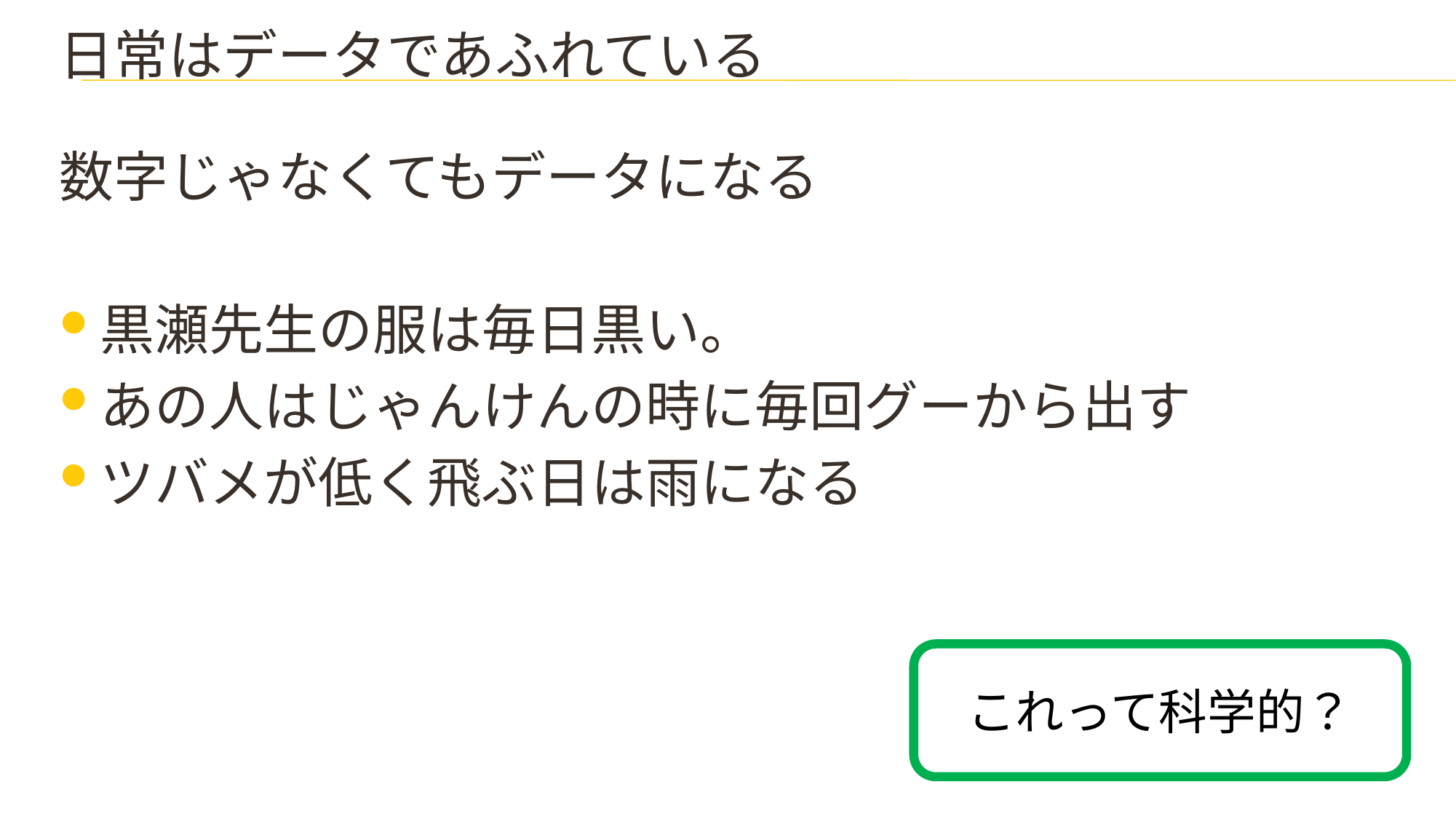

# 日常はデータであふれている
数字じゃなくてもデータになる

黒瀬先生の服は毎日黒い。
あの人はじゃんけんの時に毎回グーから出す
ツバメが低く飛ぶ日は雨になる

これって科学的？